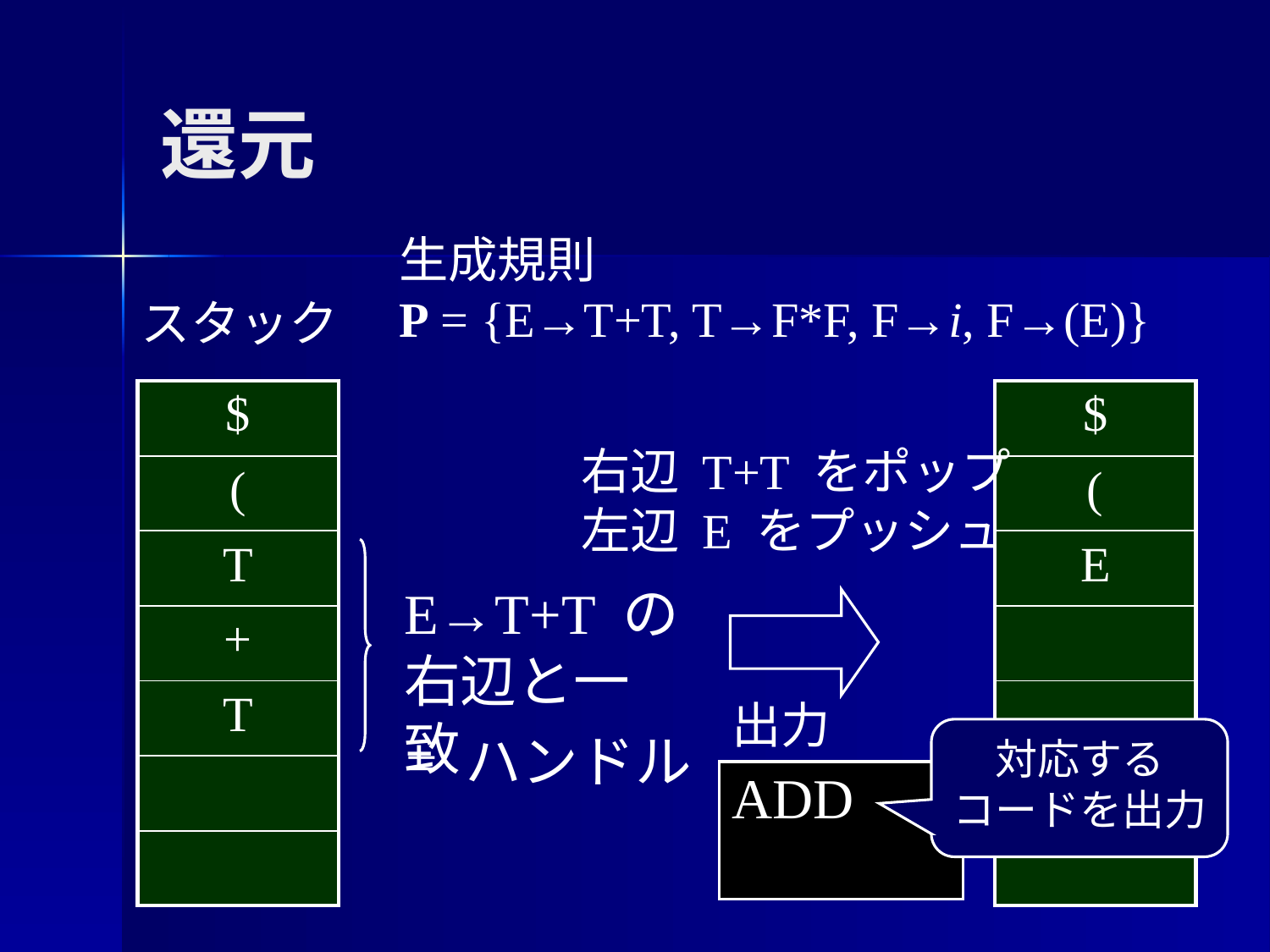

# 還元
生成規則
P = {E→T+T, T→F*F, F→i, F→(E)}
スタック
| $ |
| --- |
| ( |
| T |
| + |
| T |
|  |
|  |
| $ |
| --- |
| ( |
| E |
|  |
|  |
|  |
|  |
右辺 T+T をポップ
左辺 E をプッシュ

E→T+T の
右辺と一致
出力

= ハンドル
対応する
コードを出力
ADD